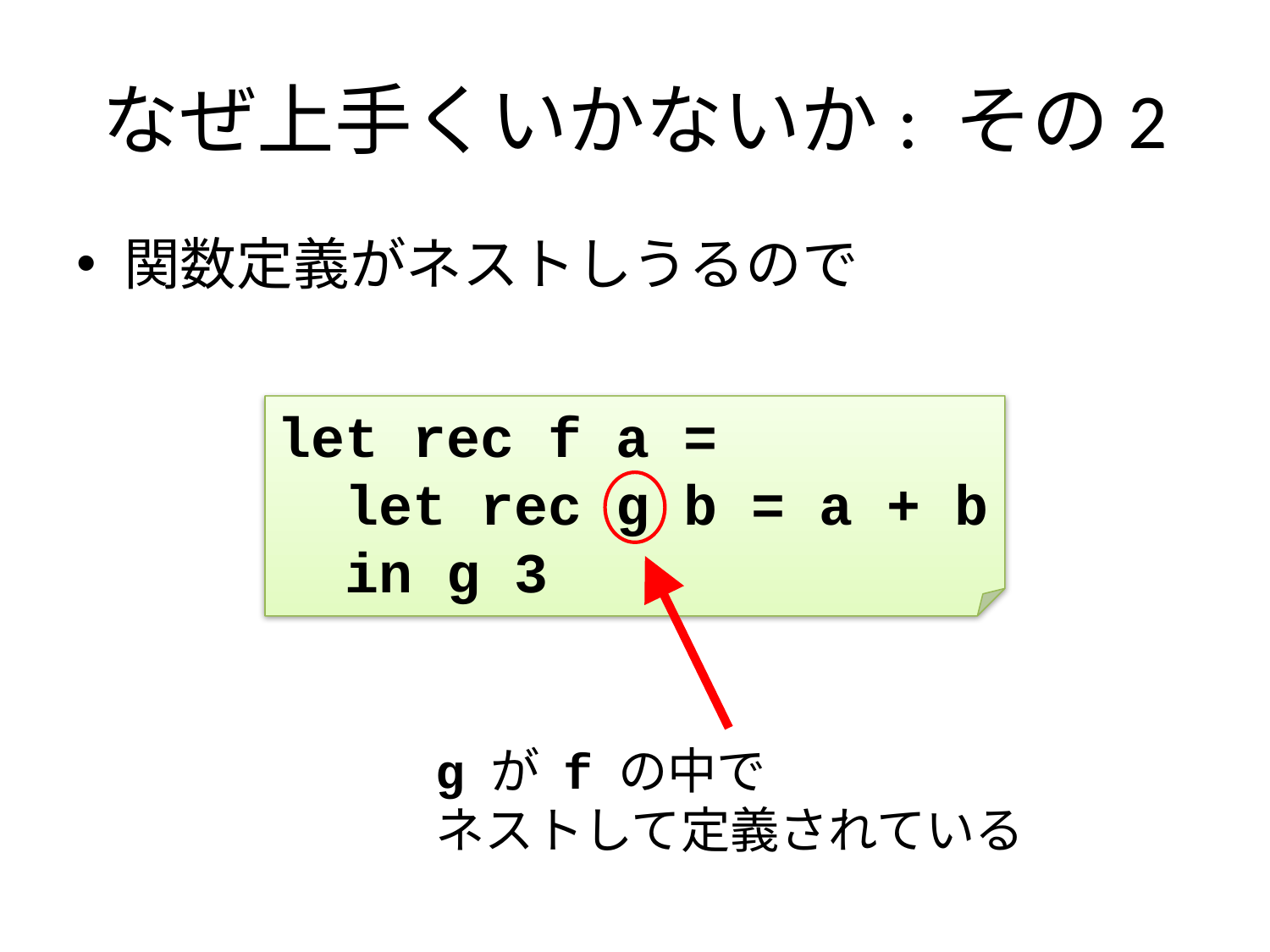

# なぜ上手くいかないか: その2
関数定義がネストしうるので

let rec f a =
  let rec g b = a + b
  in g 3

g が f の中で
ネストして定義されている